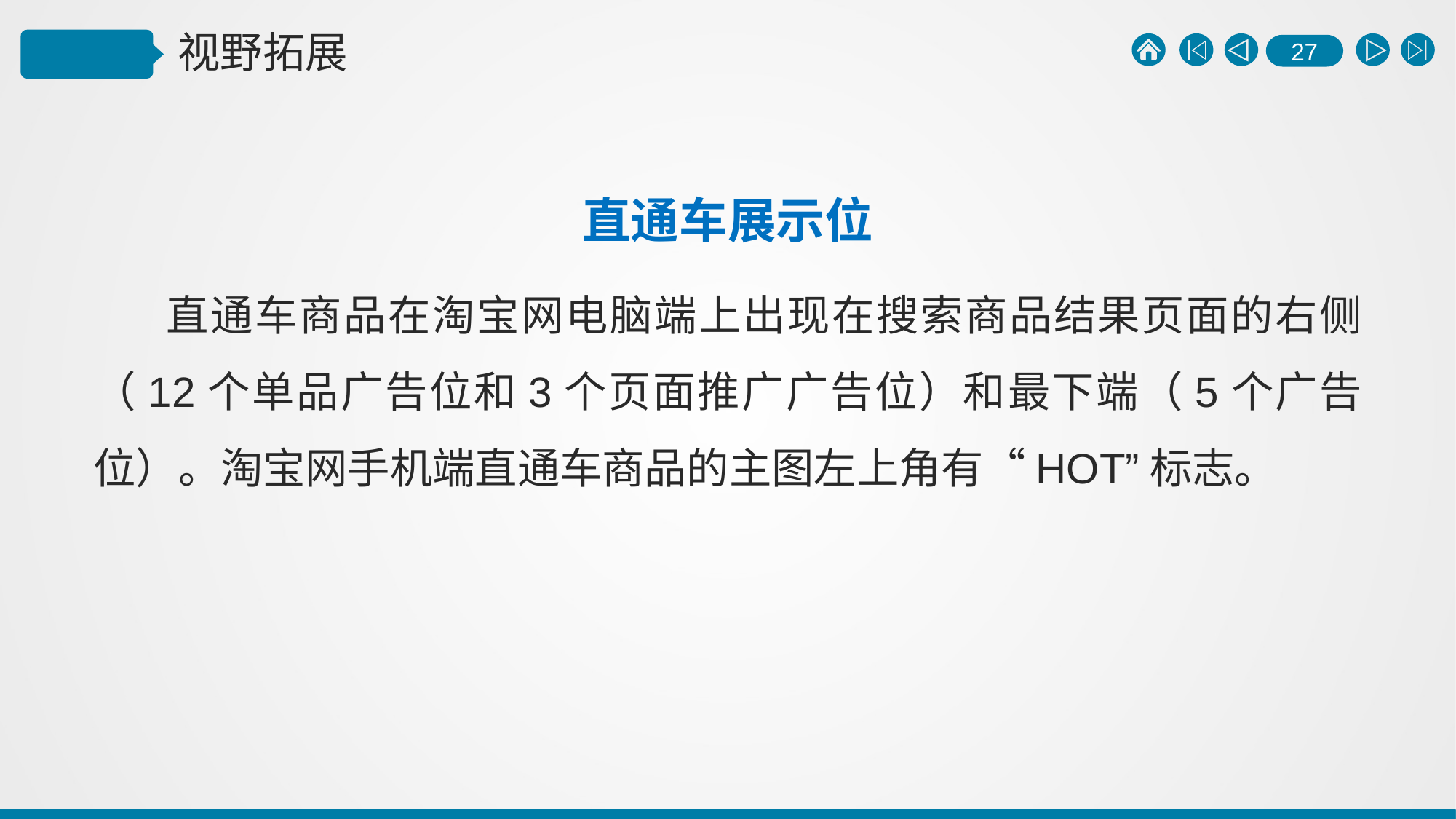

直通车展示位
直通车商品在淘宝网电脑端上出现在搜索商品结果页面的右侧（12个单品广告位和3个页面推广广告位）和最下端（5个广告位）。淘宝网手机端直通车商品的主图左上角有“HOT”标志。